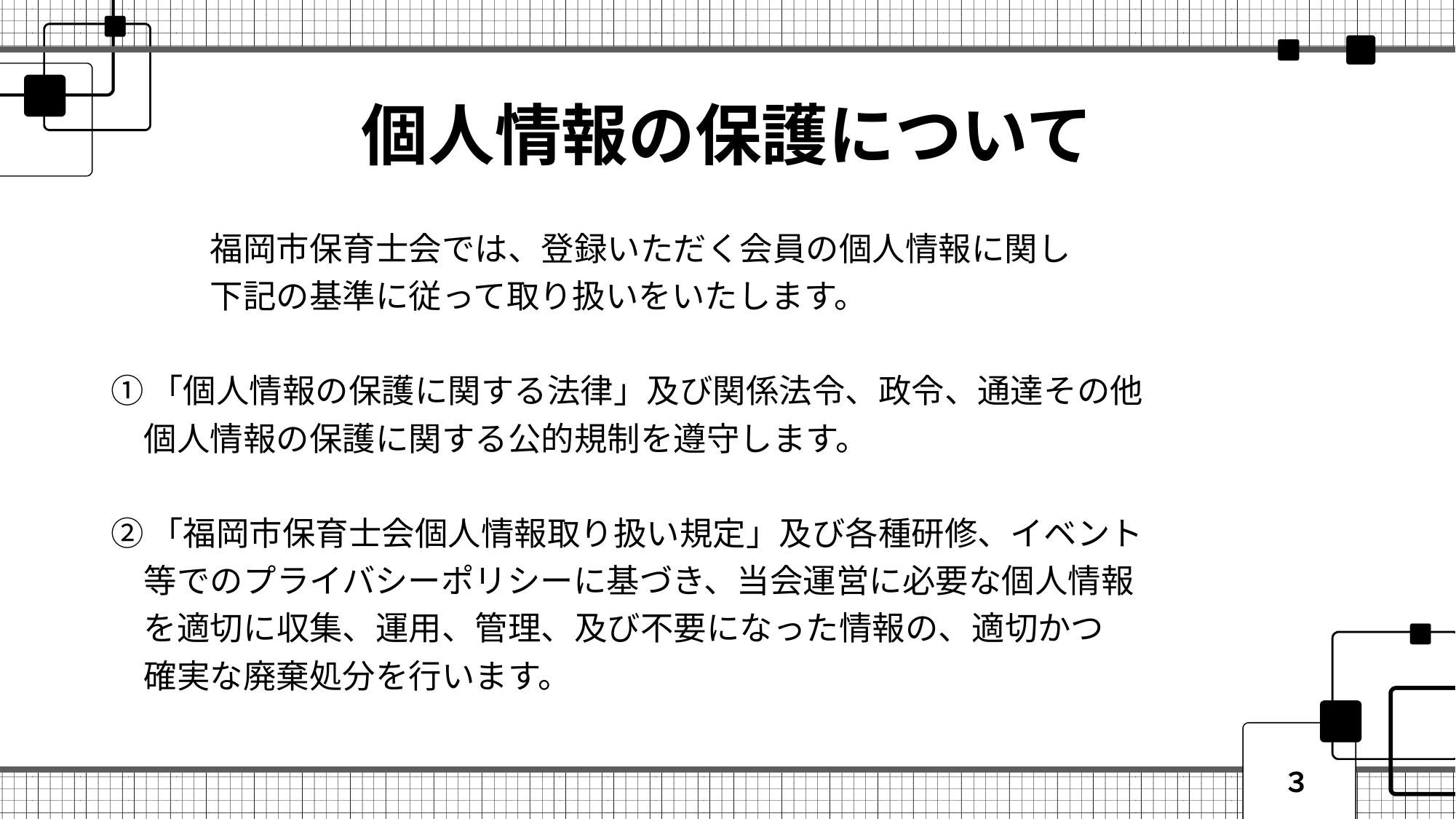

# 個人情報の保護について
　　　福岡市保育士会では、登録いただく会員の個人情報に関し
　　　下記の基準に従って取り扱いをいたします。

①「個人情報の保護に関する法律」及び関係法令、政令、通達その他
　個人情報の保護に関する公的規制を遵守します。

②「福岡市保育士会個人情報取り扱い規定」及び各種研修、イベント
　等でのプライバシーポリシーに基づき、当会運営に必要な個人情報
　を適切に収集、運用、管理、及び不要になった情報の、適切かつ
　確実な廃棄処分を行います。
３